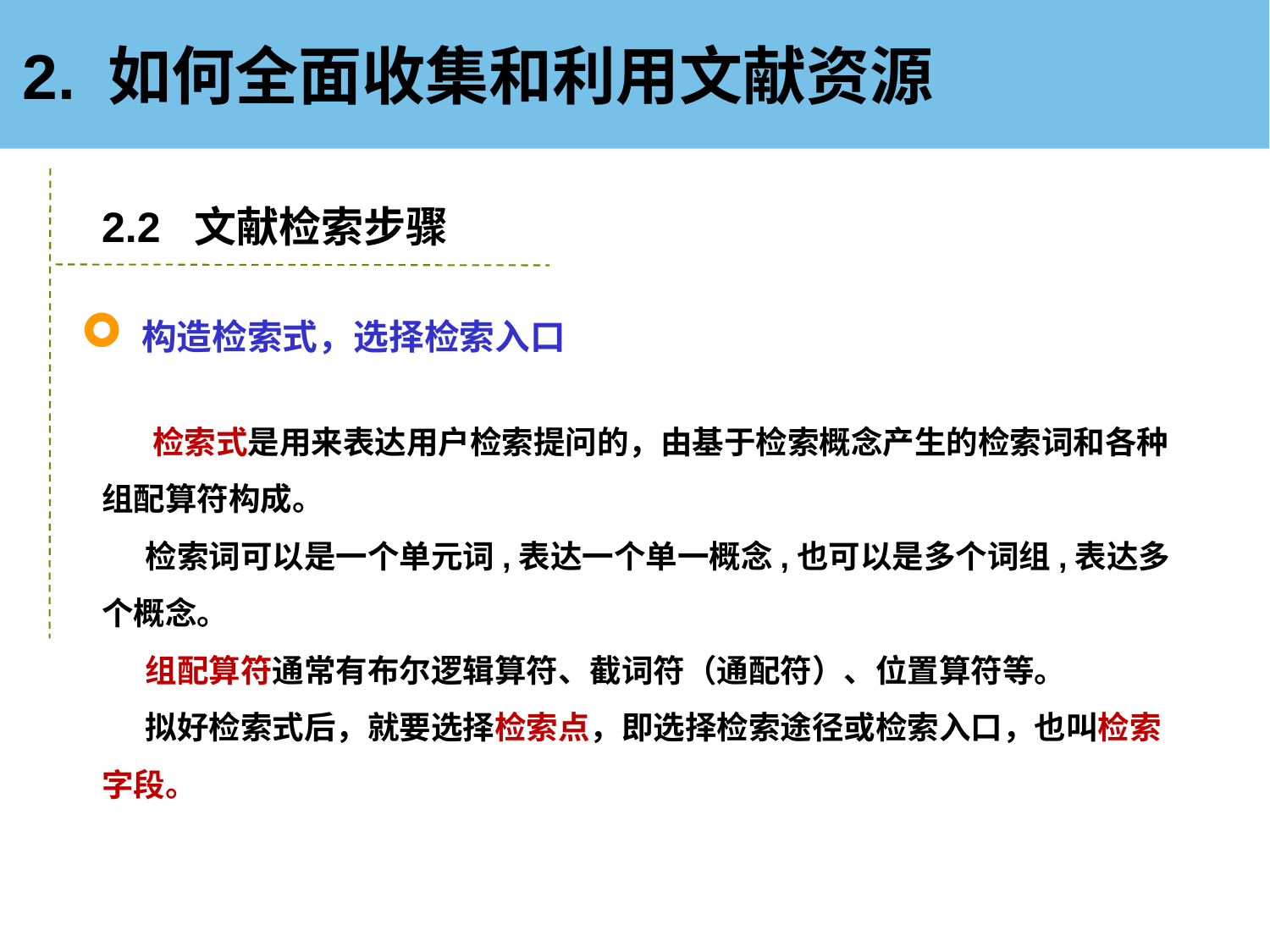

2. 如何全面收集和利用文献资源

2.2  文献检索步骤
构造检索式，选择检索入口

      检索式是用来表达用户检索提问的，由基于检索概念产生的检索词和各种组配算符构成。
     检索词可以是一个单元词,表达一个单一概念,也可以是多个词组,表达多个概念。
     组配算符通常有布尔逻辑算符、截词符（通配符）、位置算符等。
     拟好检索式后，就要选择检索点，即选择检索途径或检索入口，也叫检索字段。